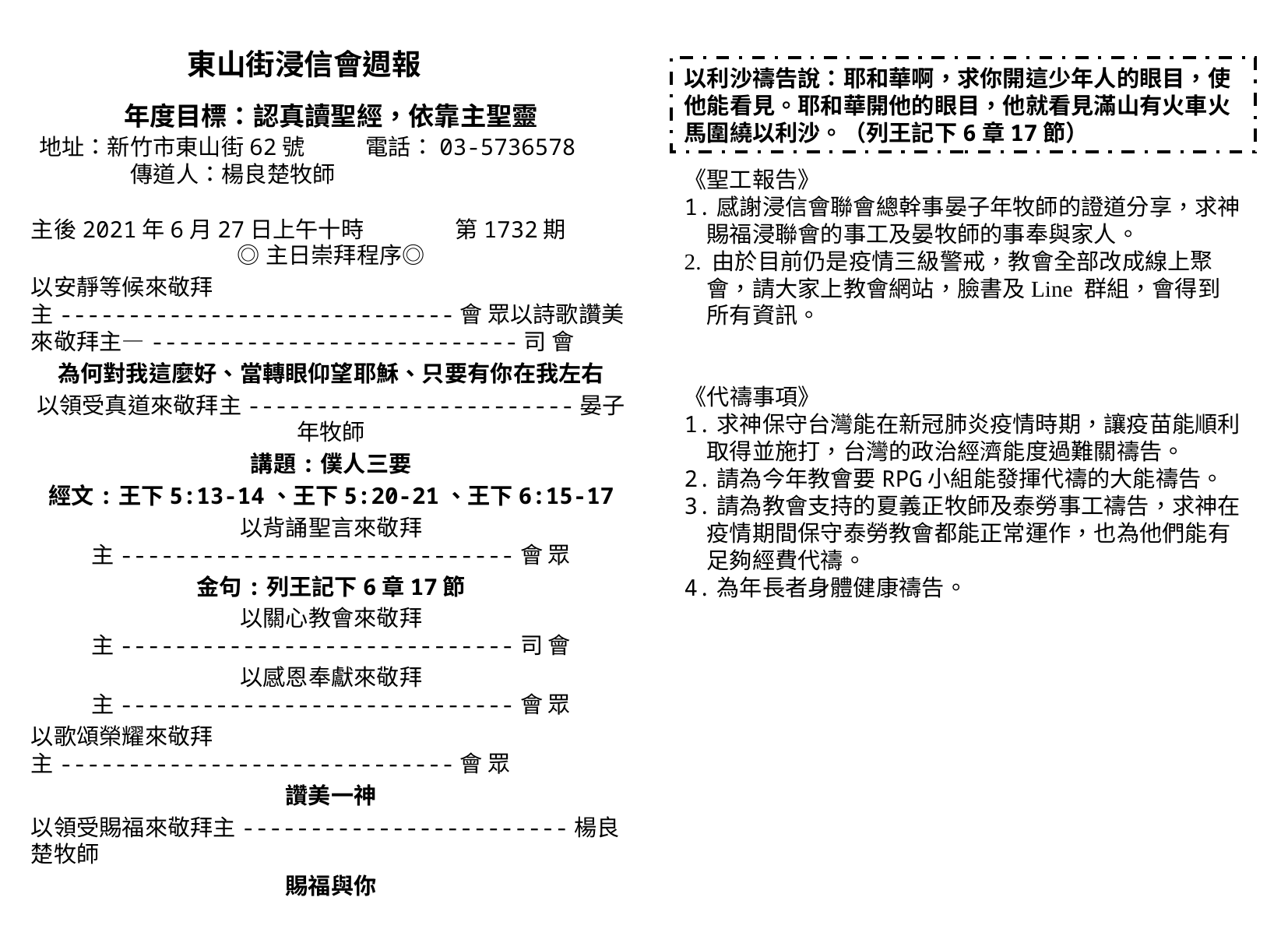

東山街浸信會週報

年度目標：認真讀聖經，依靠主聖靈

以利沙禱告說：耶和華啊，求你開這少年人的眼目，使他能看見。耶和華開他的眼目，他就看見滿山有火車火馬圍繞以利沙。（列王記下6章17節）

地址：新竹市東山街62號            電話：03-5736578
                 傳道人：楊良楚牧師
《聖工報告》
1.感謝浸信會聯會總幹事晏子年牧師的證道分享，求神賜福浸聯會的事工及晏牧師的事奉與家人。
2. 由於目前仍是疫情三級警戒，教會全部改成線上聚會，請大家上教會網站，臉書及Line 群組，會得到所有資訊。

《代禱事項》
1.求神保守台灣能在新冠肺炎疫情時期，讓疫苗能順利取得並施打，台灣的政治經濟能度過難關禱告。
2.請為今年教會要RPG小組能發揮代禱的大能禱告。
3.請為教會支持的夏義正牧師及泰勞事工禱告，求神在疫情期間保守泰勞教會都能正常運作，也為他們能有足夠經費代禱。
4.為年長者身體健康禱告。
主後2021年6月27日上午十時                  第1732期
◎主日崇拜程序◎
以安靜等候來敬拜主-----------------------------會 眾以詩歌讚美來敬拜主—---------------------------司 會
為何對我這麼好、當轉眼仰望耶穌、只要有你在我左右
以領受真道來敬拜主------------------------晏子年牧師
講題:僕人三要
經文:王下5:13-14、王下5:20-21、王下6:15-17
以背誦聖言來敬拜主-----------------------------會 眾
金句:列王記下6章17節
以關心教會來敬拜主-----------------------------司 會
以感恩奉獻來敬拜主-----------------------------會 眾
以歌頌榮耀來敬拜主-----------------------------會 眾
讚美一神
以領受賜福來敬拜主------------------------楊良楚牧師
賜福與你